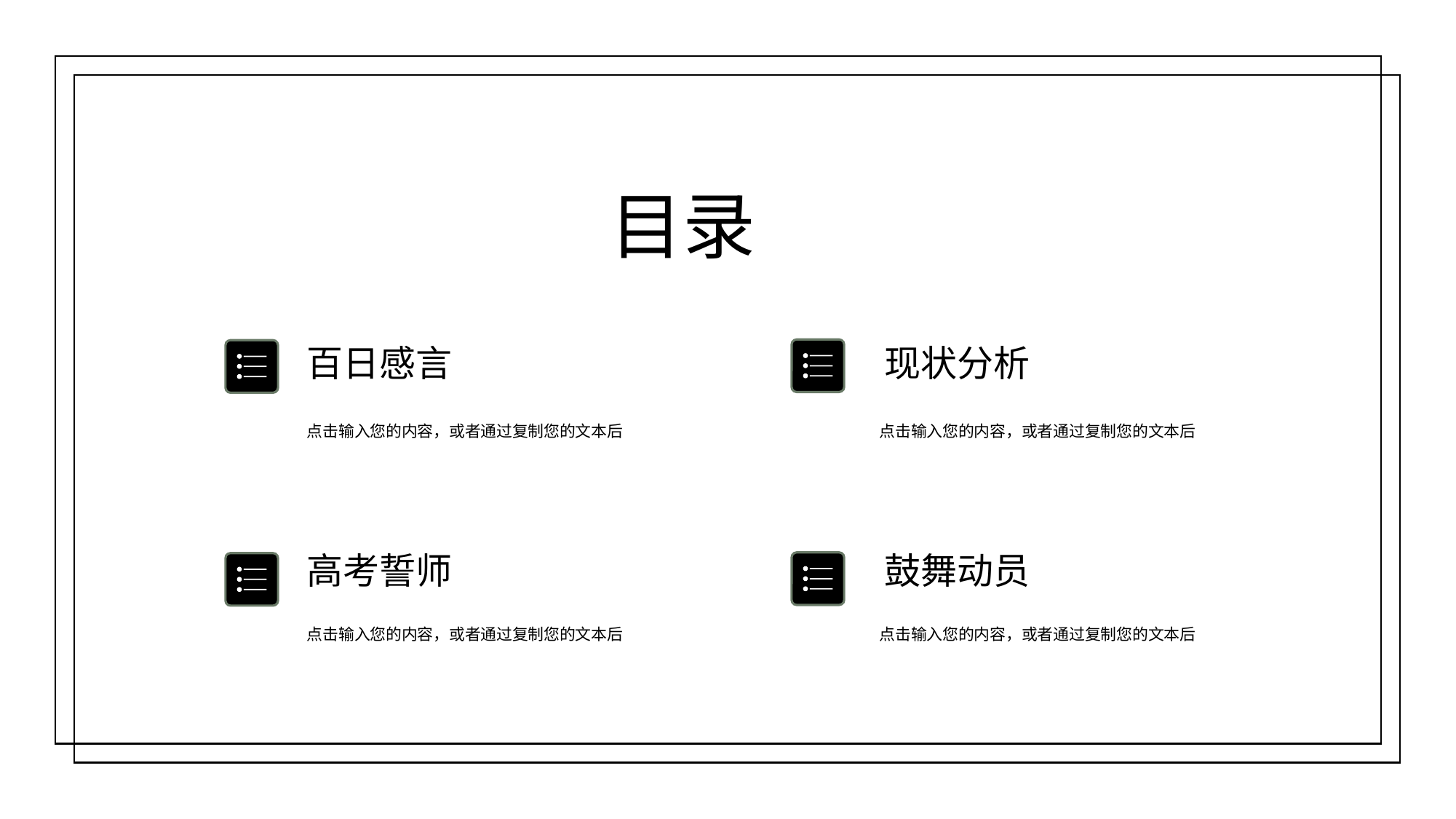

目录
百日感言
现状分析

点击输入您的内容，或者通过复制您的文本后
点击输入您的内容，或者通过复制您的文本后
高考誓师
鼓舞动员

点击输入您的内容，或者通过复制您的文本后
点击输入您的内容，或者通过复制您的文本后